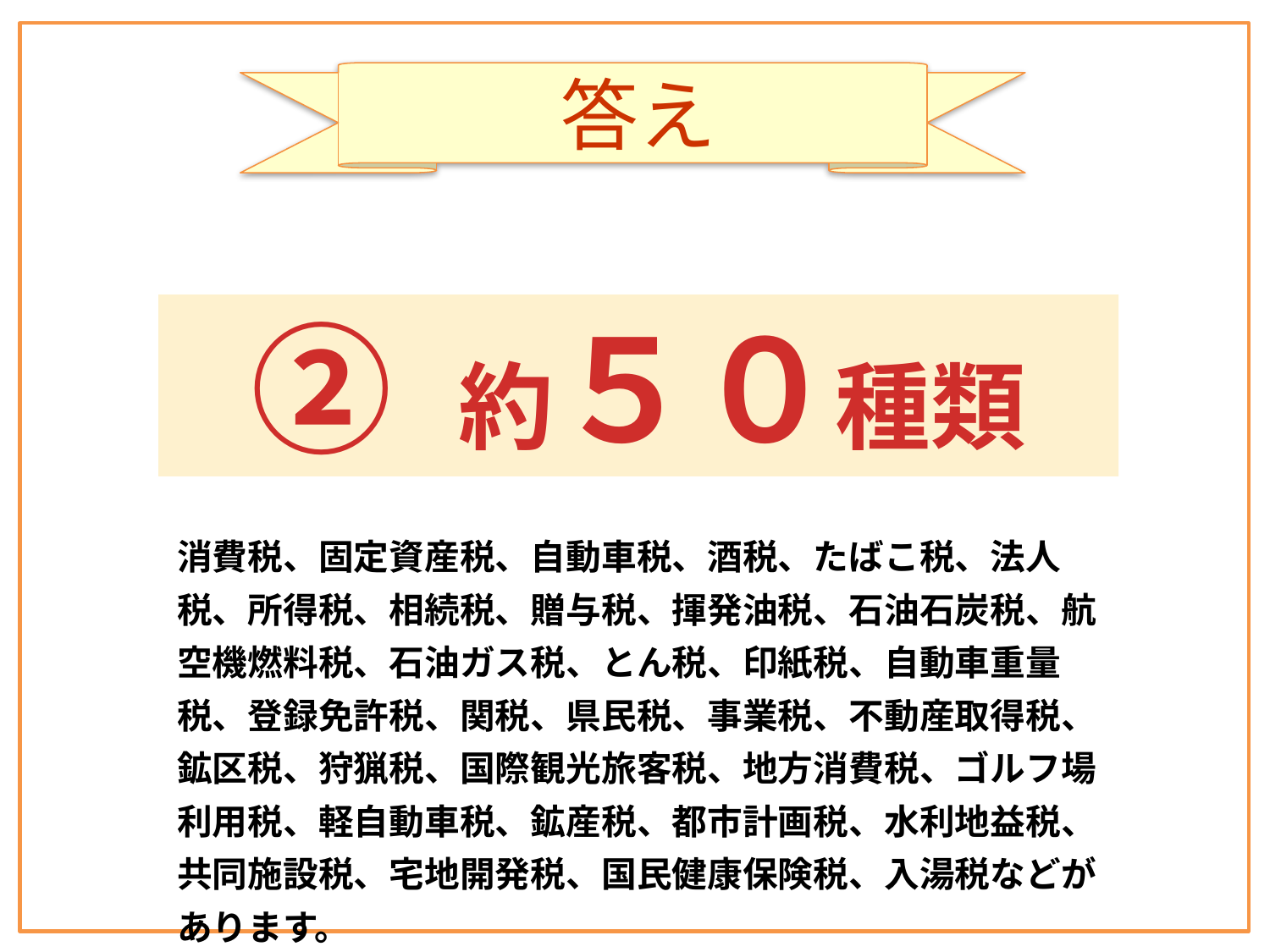

# 答え
② 約５０種類
消費税、固定資産税、自動車税、酒税、たばこ税、法人税、所得税、相続税、贈与税、揮発油税、石油石炭税、航空機燃料税、石油ガス税、とん税、印紙税、自動車重量税、登録免許税、関税、県民税、事業税、不動産取得税、鉱区税、狩猟税、国際観光旅客税、地方消費税、ゴルフ場利用税、軽自動車税、鉱産税、都市計画税、水利地益税、共同施設税、宅地開発税、国民健康保険税、入湯税などがあります。